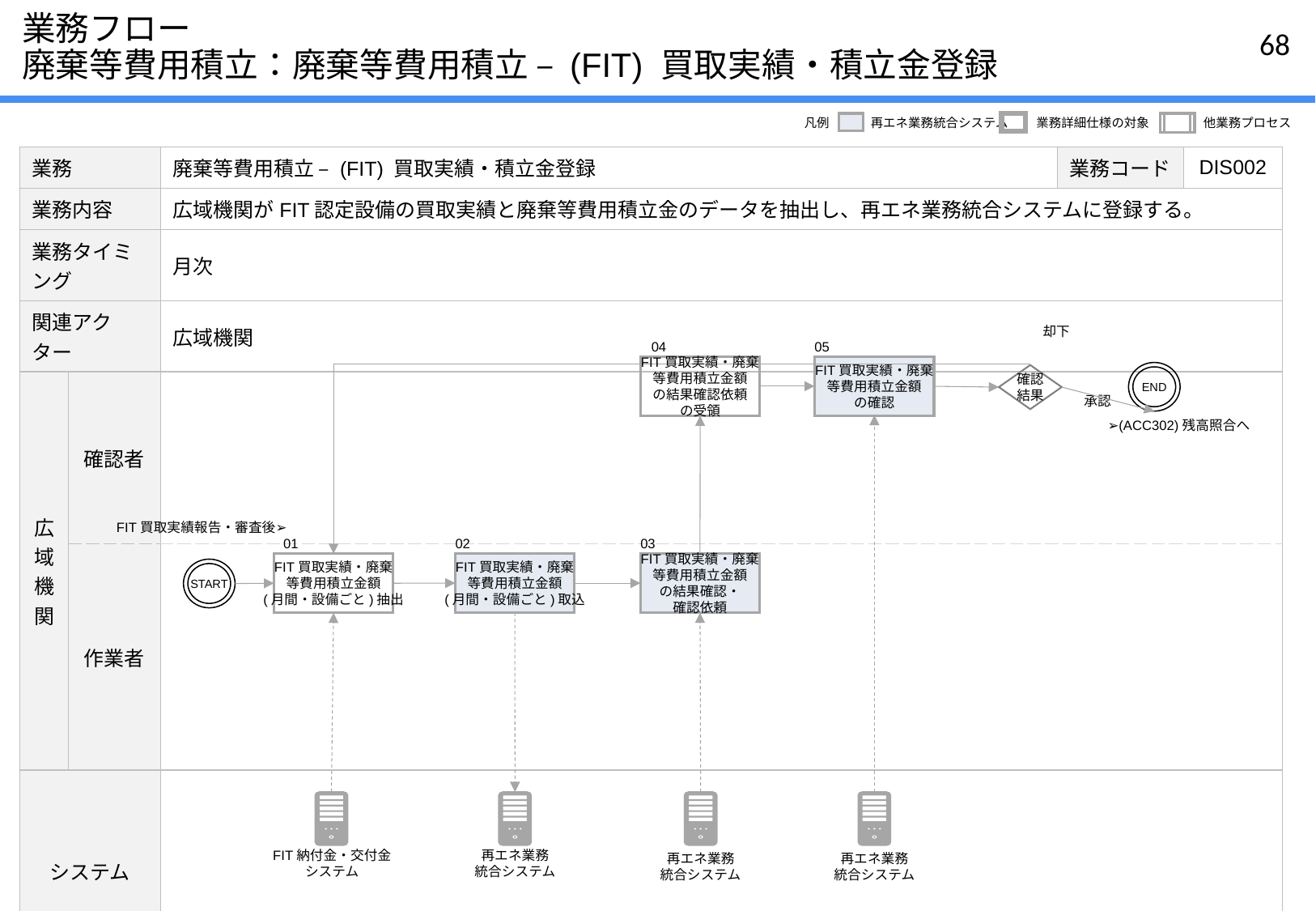

# 業務フロー 廃棄等費用積立：廃棄等費用積立 – (FIT) 買取実績・積立金登録
凡例
再エネ業務統合システム
業務詳細仕様の対象
他業務プロセス

| 業務 |  | 廃棄等費用積立 – (FIT) 買取実績・積立金登録 | 業務コード | DIS002 |
| --- | --- | --- | --- | --- |
| 業務内容 |  | 広域機関がFIT認定設備の買取実績と廃棄等費用積立金のデータを抽出し、再エネ業務統合システムに登録する。 |  |  |
| 業務タイミング |  | 月次 |  |  |
| 関連アクター |  | 広域機関 |  |  |
| 広域機関 | 確認者 |  |  |  |
|  | 作業者 |  |  |  |
| システム |  |  |  |  |
却下
04
05
FIT買取実績・廃棄
等費用積立金額
の確認
FIT買取実績・廃棄
等費用積立金額
の結果確認依頼
の受領
END
確認
結果
承認

➢(ACC302)残高照合へ
FIT買取実績報告・審査後➢
02
FIT買取実績・廃棄
等費用積立金額
(月間・設備ごと)取込
03
FIT買取実績・廃棄
等費用積立金額
の結果確認・
確認依頼
01
FIT買取実績・廃棄
等費用積立金額
(月間・設備ごと)抽出
START

FIT納付金・交付金
システム
再エネ業務
統合システム

再エネ業務
統合システム

再エネ業務
統合システム